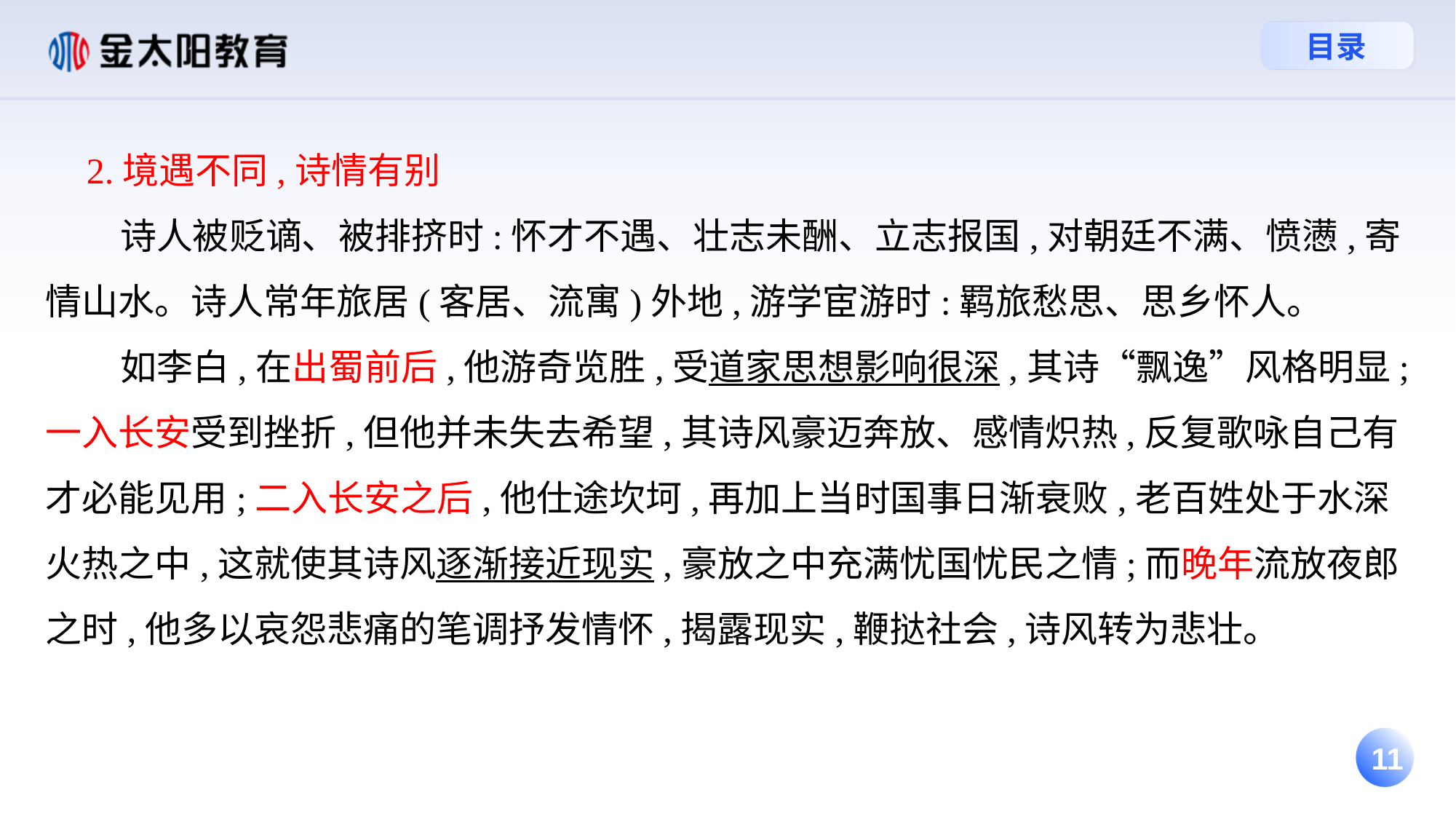

2.境遇不同,诗情有别
        诗人被贬谪、被排挤时:怀才不遇、壮志未酬、立志报国,对朝廷不满、愤懑,寄情山水。诗人常年旅居(客居、流寓)外地,游学宦游时:羁旅愁思、思乡怀人。
        如李白,在出蜀前后,他游奇览胜,受道家思想影响很深,其诗“飘逸”风格明显;一入长安受到挫折,但他并未失去希望,其诗风豪迈奔放、感情炽热,反复歌咏自己有才必能见用;二入长安之后,他仕途坎坷,再加上当时国事日渐衰败,老百姓处于水深火热之中,这就使其诗风逐渐接近现实,豪放之中充满忧国忧民之情;而晚年流放夜郎之时,他多以哀怨悲痛的笔调抒发情怀,揭露现实,鞭挞社会,诗风转为悲壮。